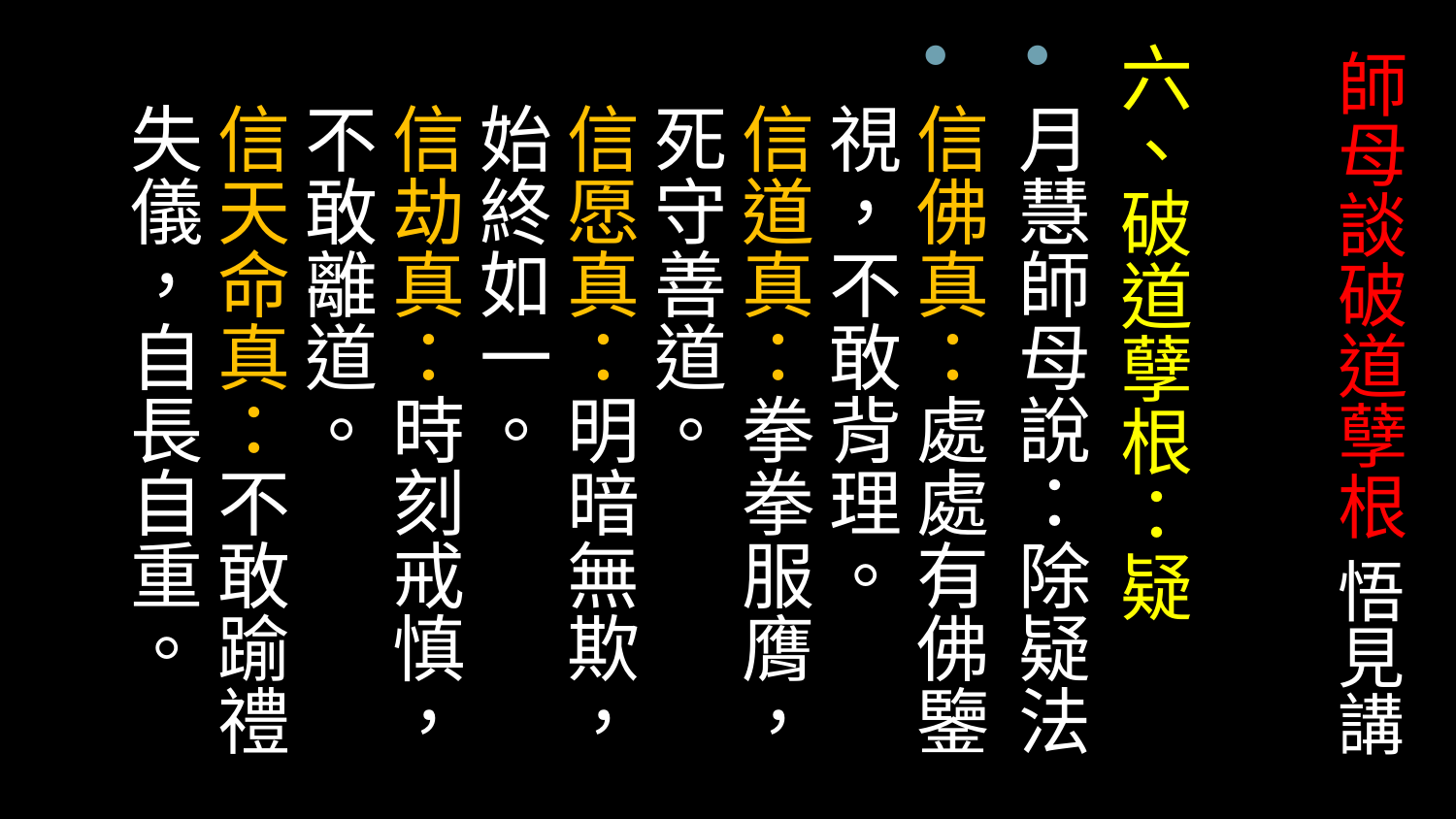

# 師母談破道孽根 悟見講
六、破道孽根：疑
月慧師母說：除疑法
信佛真：處處有佛鑒視，不敢背理。
信道真：拳拳服膺，死守善道。
信愿真：明暗無欺，始終如一。
信劫真：時刻戒慎，不敢離道。
信天命真：不敢踰禮失儀，自長自重。